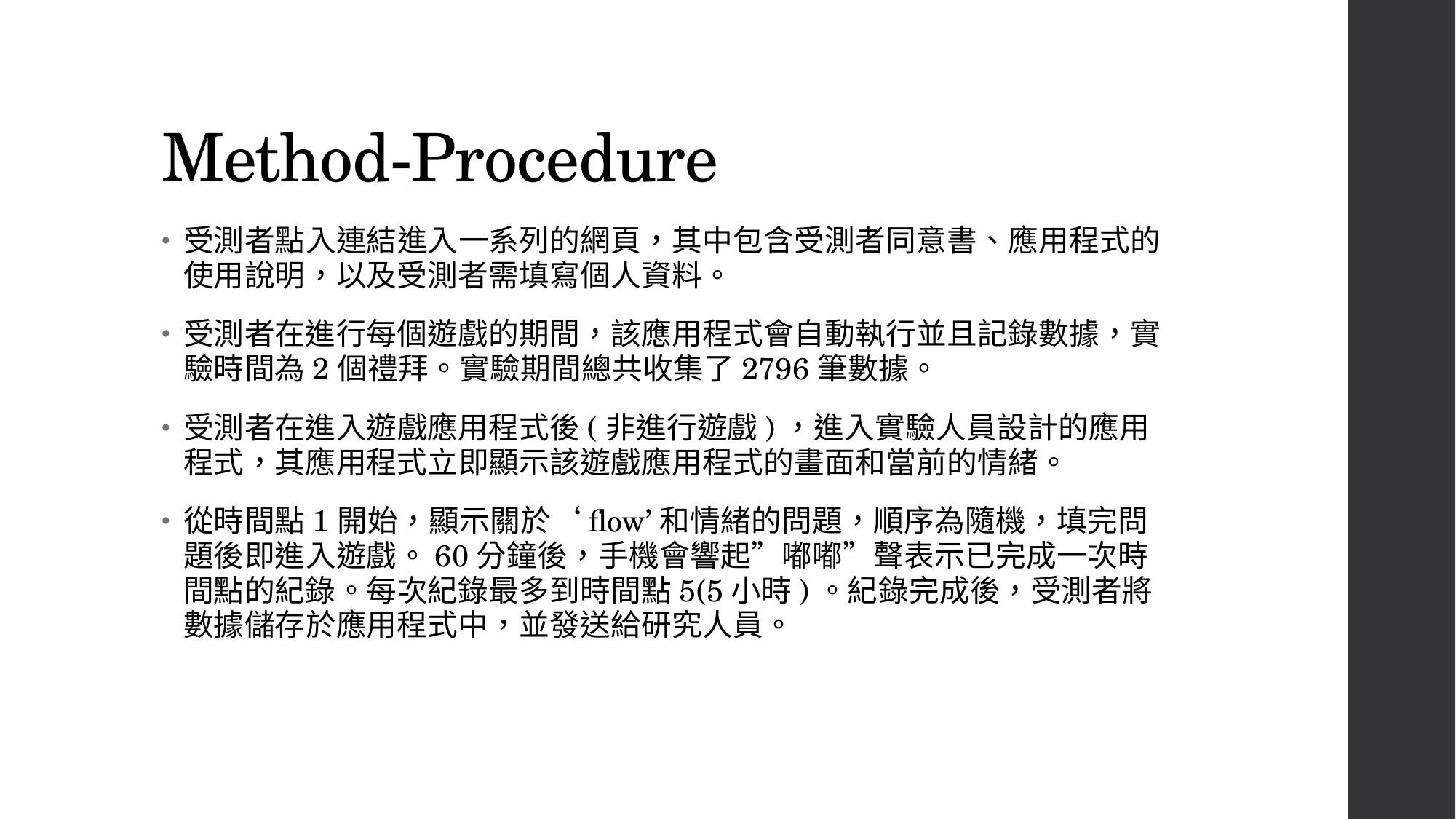

# Method-Procedure
受測者點入連結進入一系列的網頁，其中包含受測者同意書、應用程式的使用說明，以及受測者需填寫個人資料。
受測者在進行每個遊戲的期間，該應用程式會自動執行並且記錄數據，實驗時間為2個禮拜。實驗期間總共收集了2796筆數據。
受測者在進入遊戲應用程式後(非進行遊戲)，進入實驗人員設計的應用程式，其應用程式立即顯示該遊戲應用程式的畫面和當前的情緒。
從時間點1開始，顯示關於‘flow’和情緒的問題，順序為隨機，填完問題後即進入遊戲。60分鐘後，手機會響起”嘟嘟”聲表示已完成一次時間點的紀錄。每次紀錄最多到時間點5(5小時)。紀錄完成後，受測者將數據儲存於應用程式中，並發送給研究人員。